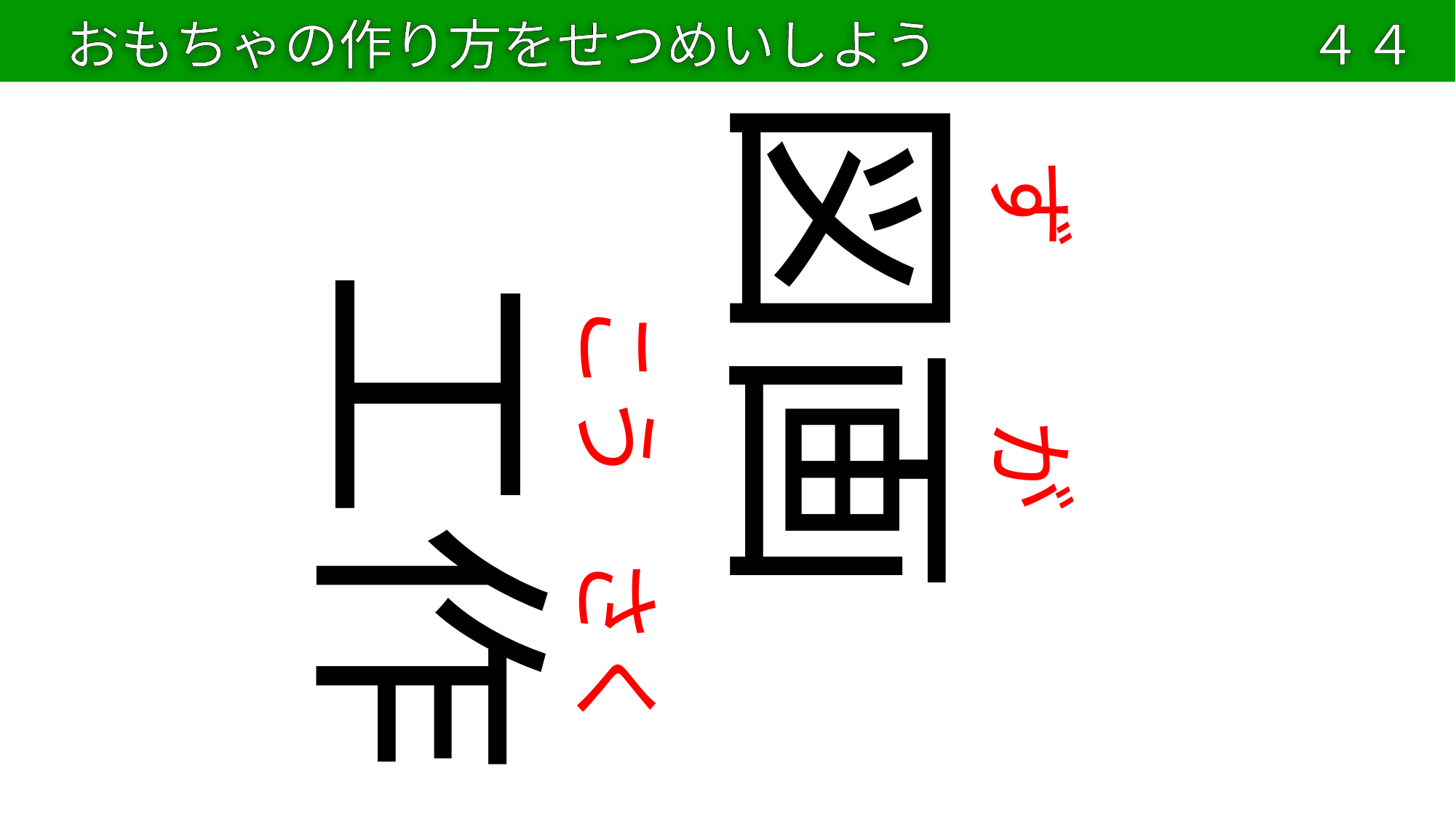

おもちゃの作り方をせつめいしよう
４４
図画
ず
工作
こう
が
さく